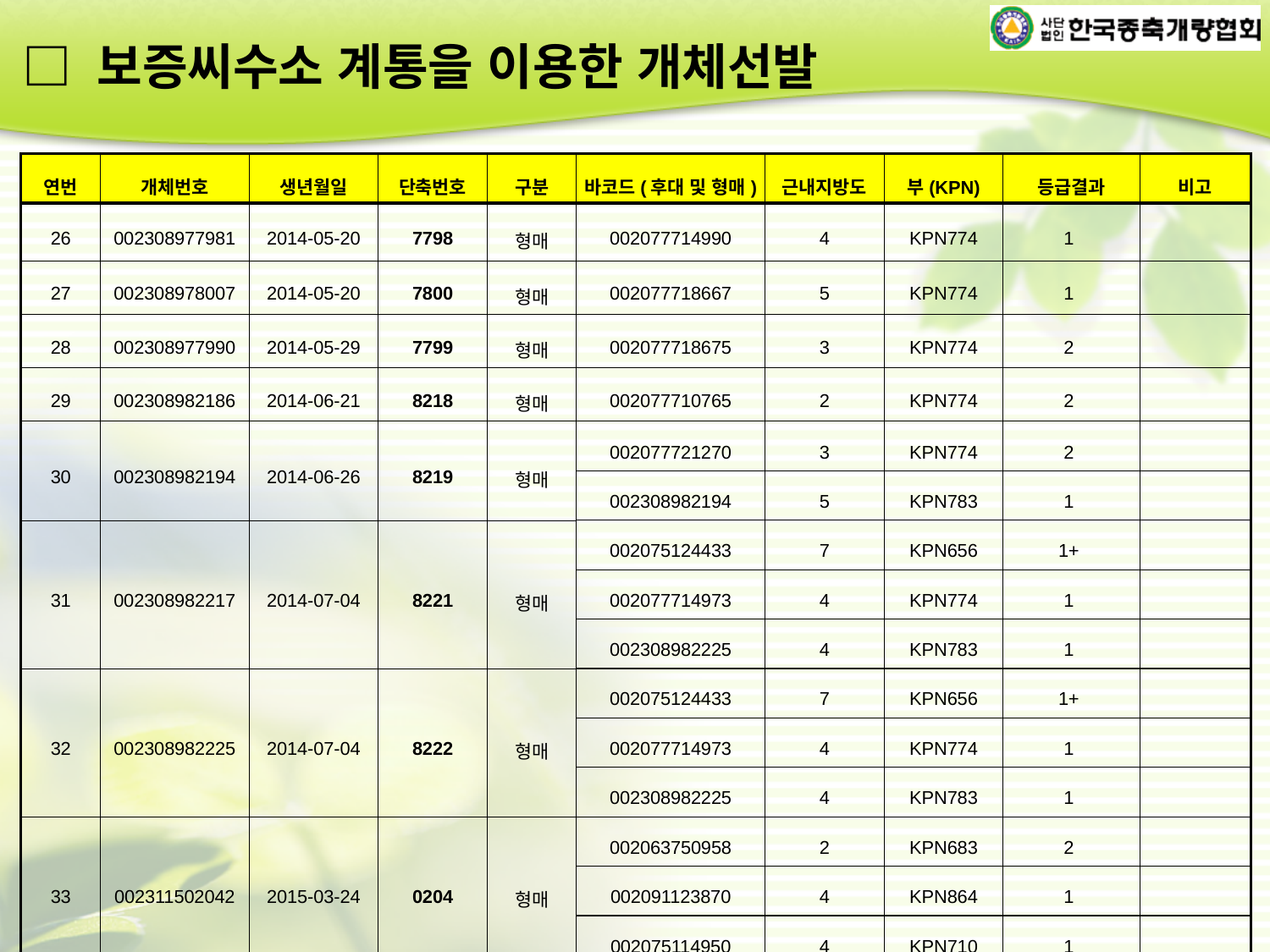

□ 보증씨수소 계통을 이용한 개체선발
| 연번 | 개체번호 | 생년월일 | 단축번호 | 구분 | 바코드(후대 및 형매) | 근내지방도 | 부(KPN) | 등급결과 | 비고 |
| --- | --- | --- | --- | --- | --- | --- | --- | --- | --- |
| 26 | 002308977981 | 2014-05-20 | 7798 | 형매 | 002077714990 | 4 | KPN774 | 1 |  |
| 27 | 002308978007 | 2014-05-20 | 7800 | 형매 | 002077718667 | 5 | KPN774 | 1 |  |
| 28 | 002308977990 | 2014-05-29 | 7799 | 형매 | 002077718675 | 3 | KPN774 | 2 |  |
| 29 | 002308982186 | 2014-06-21 | 8218 | 형매 | 002077710765 | 2 | KPN774 | 2 |  |
| 30 | 002308982194 | 2014-06-26 | 8219 | 형매 | 002077721270 | 3 | KPN774 | 2 |  |
|  |  |  |  |  | 002308982194 | 5 | KPN783 | 1 |  |
| 31 | 002308982217 | 2014-07-04 | 8221 | 형매 | 002075124433 | 7 | KPN656 | 1+ |  |
|  |  |  |  |  | 002077714973 | 4 | KPN774 | 1 |  |
|  |  |  |  |  | 002308982225 | 4 | KPN783 | 1 |  |
| 32 | 002308982225 | 2014-07-04 | 8222 | 형매 | 002075124433 | 7 | KPN656 | 1+ |  |
|  |  |  |  |  | 002077714973 | 4 | KPN774 | 1 |  |
|  |  |  |  |  | 002308982225 | 4 | KPN783 | 1 |  |
| 33 | 002311502042 | 2015-03-24 | 0204 | 형매 | 002063750958 | 2 | KPN683 | 2 |  |
|  |  |  |  |  | 002091123870 | 4 | KPN864 | 1 |  |
|  |  |  |  |  | 002075114950 | 4 | KPN710 | 1 |  |